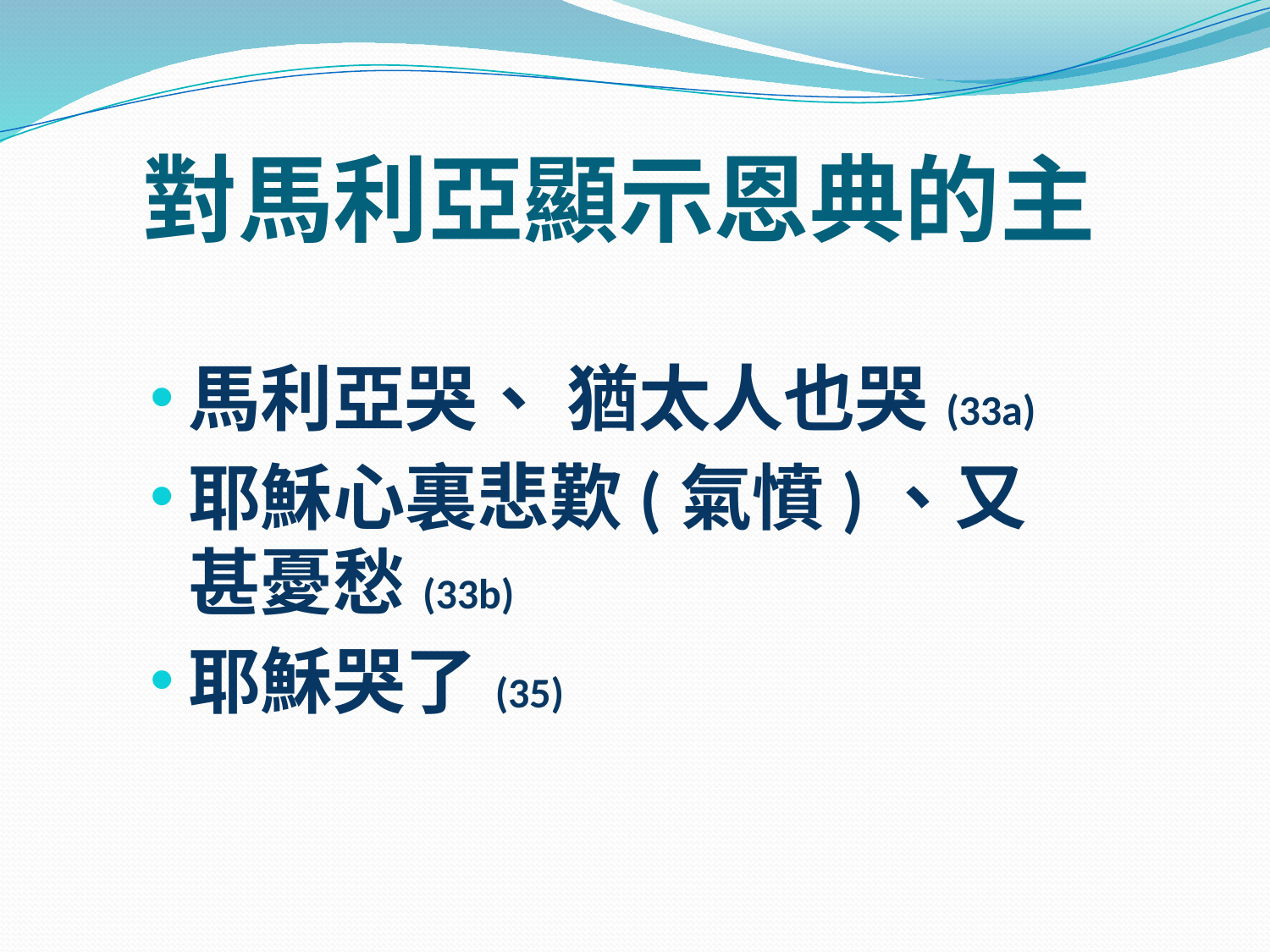

# 對馬利亞顯示恩典的主
馬利亞哭、 猶太人也哭(33a)
耶穌心裏悲歎(氣憤)、又甚憂愁(33b)
耶穌哭了(35)